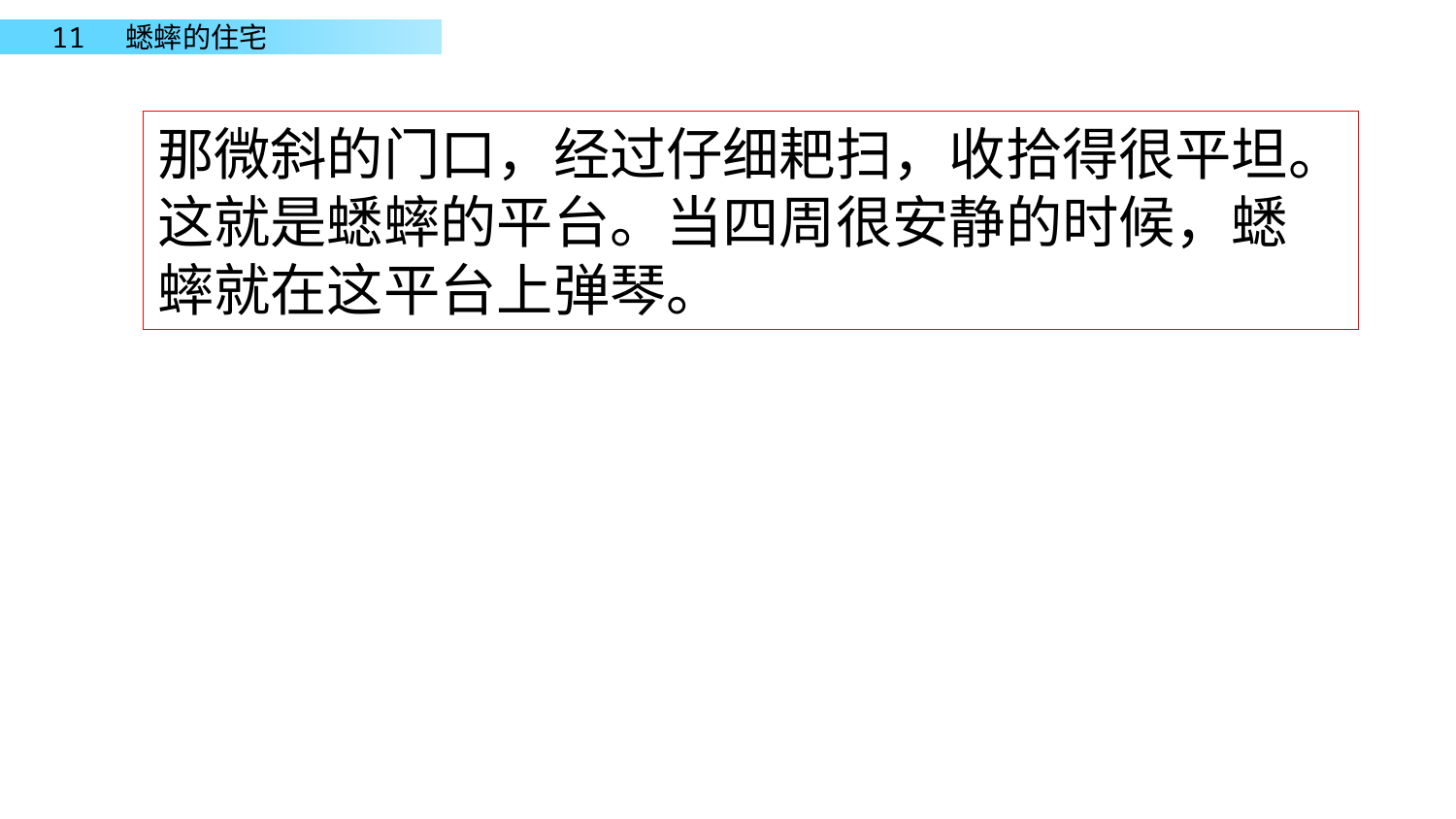

那微斜的门口，经过仔细耙扫，收拾得很平坦。这就是蟋蟀的平台。当四周很安静的时候，蟋蟀就在这平台上弹琴。